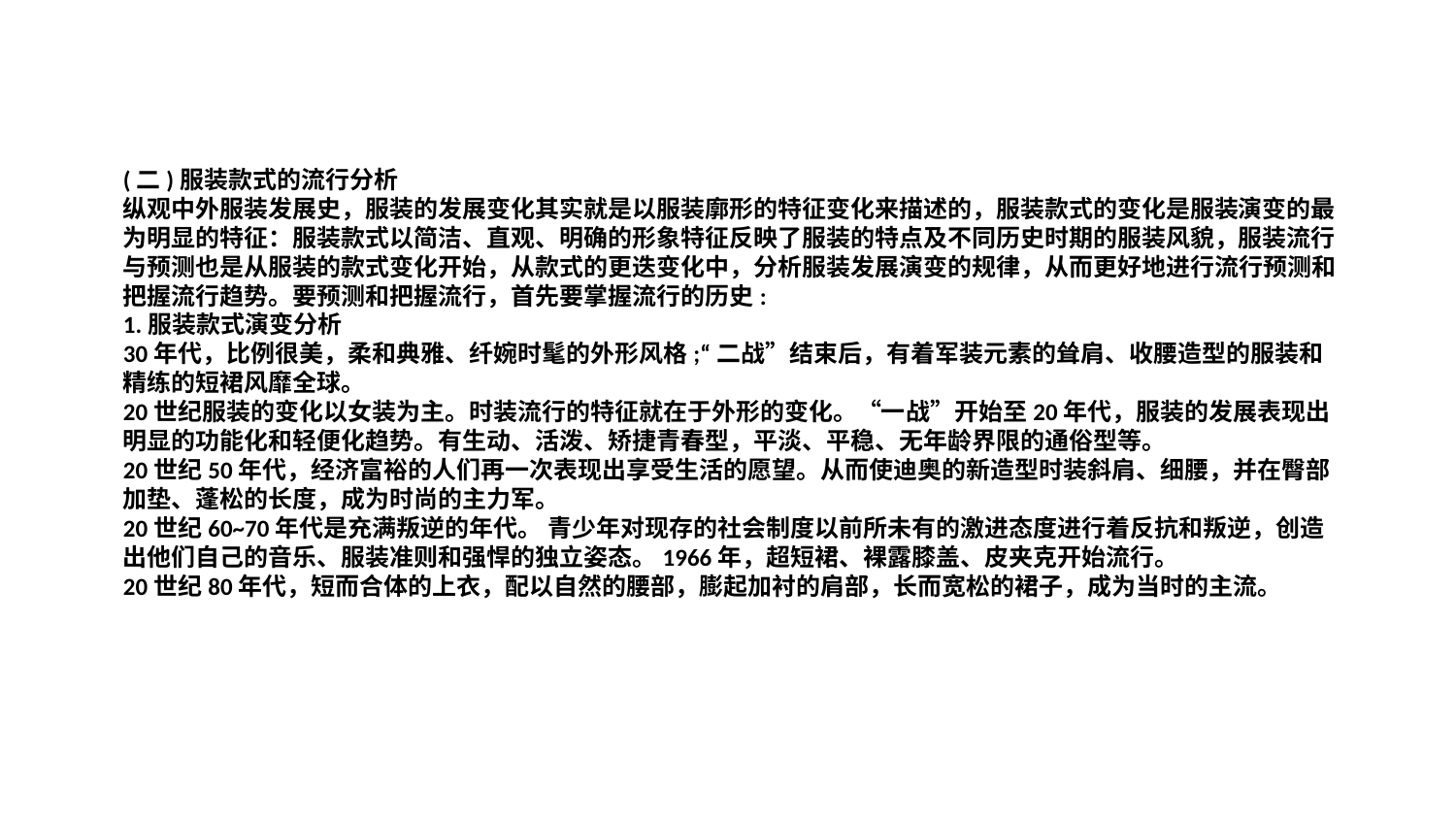

(二)服装款式的流行分析
纵观中外服装发展史，服装的发展变化其实就是以服装廓形的特征变化来描述的，服装款式的变化是服装演变的最为明显的特征：服装款式以简洁、直观、明确的形象特征反映了服装的特点及不同历史时期的服装风貌，服装流行与预测也是从服装的款式变化开始，从款式的更迭变化中，分析服装发展演变的规律，从而更好地进行流行预测和把握流行趋势。要预测和把握流行，首先要掌握流行的历史:
1.服装款式演变分析
30年代，比例很美，柔和典雅、纤婉时髦的外形风格;“二战”结束后，有着军装元素的耸肩、收腰造型的服装和精练的短裙风靡全球。
20世纪服装的变化以女装为主。时装流行的特征就在于外形的变化。“一战”开始至20年代，服装的发展表现出明显的功能化和轻便化趋势。有生动、活泼、矫捷青春型，平淡、平稳、无年龄界限的通俗型等。
20世纪50年代，经济富裕的人们再一次表现出享受生活的愿望。从而使迪奥的新造型时装斜肩、细腰，并在臀部加垫、蓬松的长度，成为时尚的主力军。
20世纪60~70年代是充满叛逆的年代。 青少年对现存的社会制度以前所未有的激进态度进行着反抗和叛逆，创造出他们自己的音乐、服装准则和强悍的独立姿态。1966年，超短裙、裸露膝盖、皮夹克开始流行。
20世纪80年代，短而合体的上衣，配以自然的腰部，膨起加衬的肩部，长而宽松的裙子，成为当时的主流。